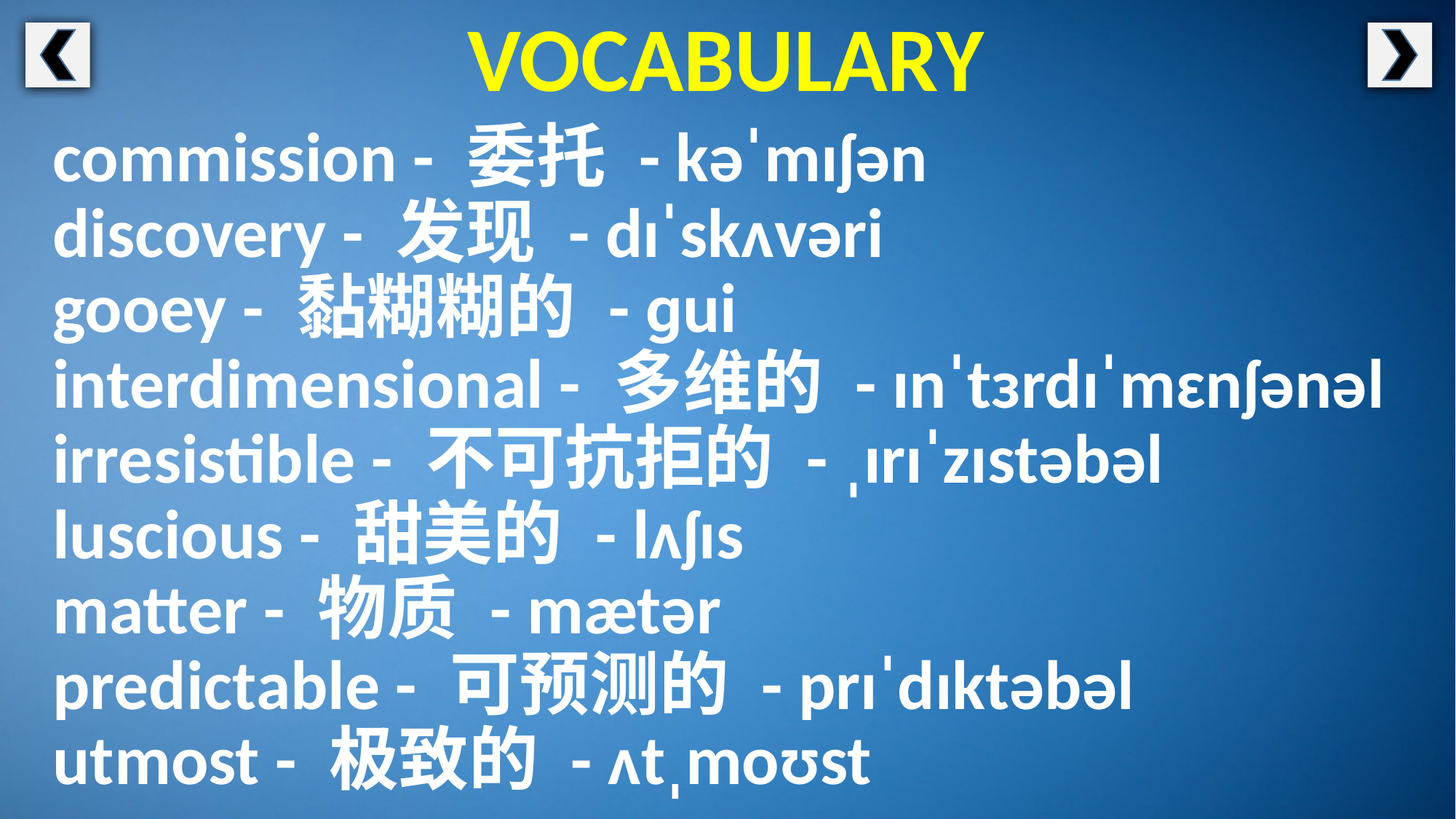

VOCABULARY
commission - 委托 - kəˈmɪʃən
discovery - 发现 - dɪˈskʌvəri
gooey - 黏糊糊的 - ɡui
interdimensional - 多维的 - ɪnˈtɜrdɪˈmɛnʃənəl
irresistible - 不可抗拒的 - ˌɪrɪˈzɪstəbəl
luscious - 甜美的 - lʌʃɪs
matter - 物质 - mætər
predictable - 可预测的 - prɪˈdɪktəbəl
utmost - 极致的 - ʌtˌmoʊst